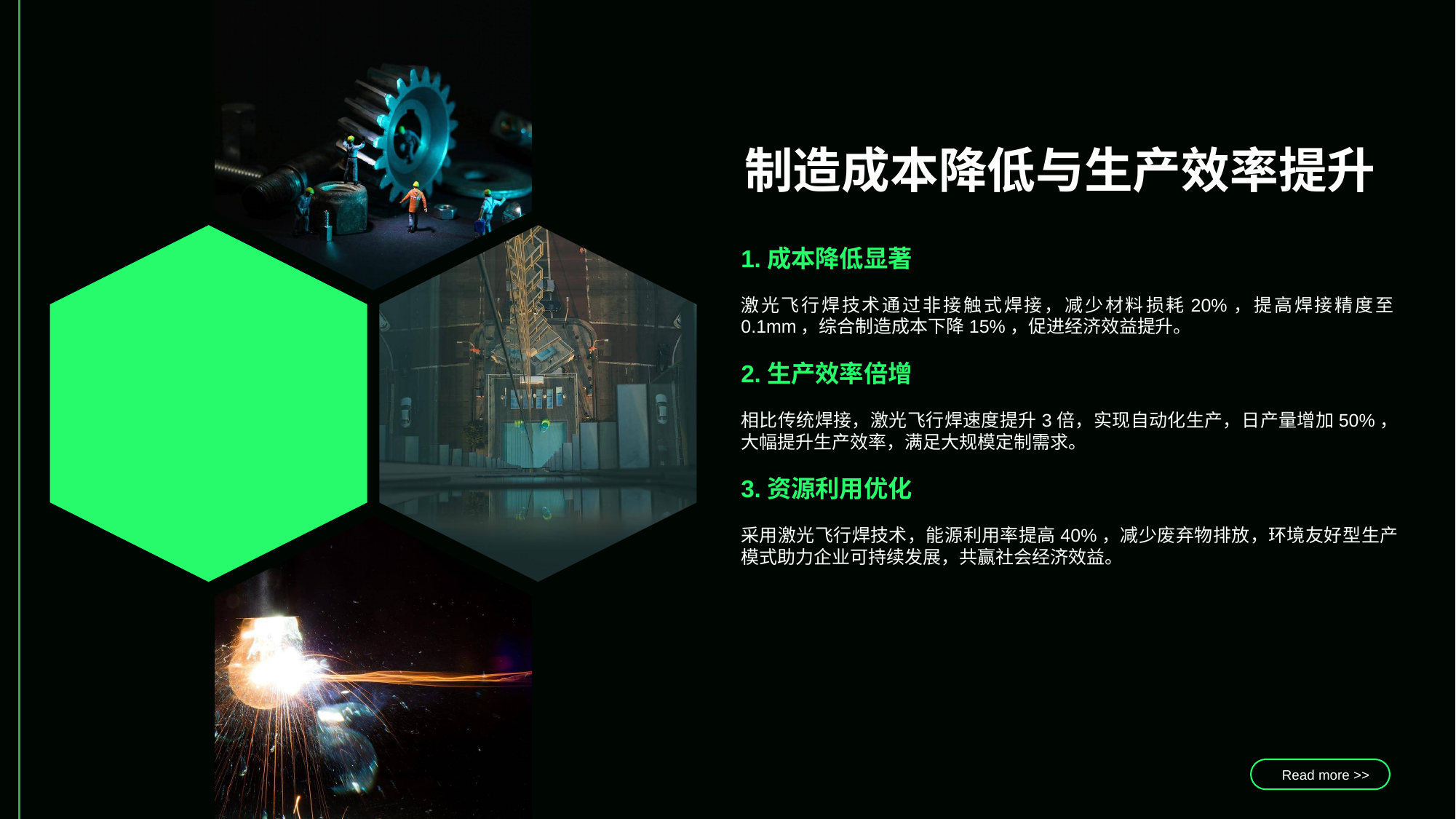

制造成本降低与生产效率提升
1.成本降低显著
激光飞行焊技术通过非接触式焊接，减少材料损耗20%，提高焊接精度至0.1mm，综合制造成本下降15%，促进经济效益提升。
2.生产效率倍增
相比传统焊接，激光飞行焊速度提升3倍，实现自动化生产，日产量增加50%，大幅提升生产效率，满足大规模定制需求。
3.资源利用优化
采用激光飞行焊技术，能源利用率提高40%，减少废弃物排放，环境友好型生产模式助力企业可持续发展，共赢社会经济效益。

Read more >>